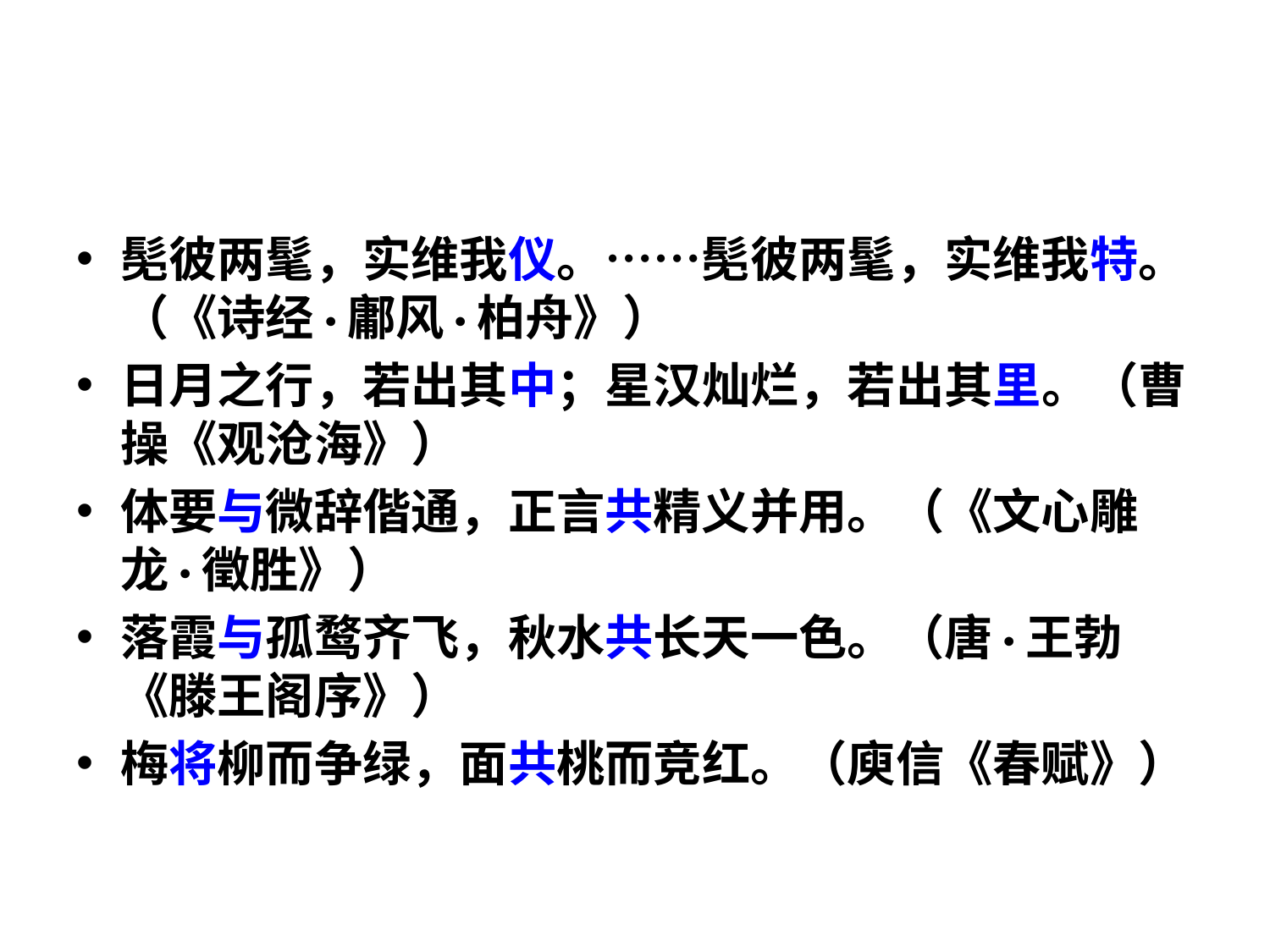

#
髧彼两髦，实维我仪。……髧彼两髦，实维我特。（《诗经·鄘风·柏舟》）
日月之行，若出其中；星汉灿烂，若出其里。（曹操《观沧海》）
体要与微辞偕通，正言共精义并用。（《文心雕龙·徵胜》）
落霞与孤鹜齐飞，秋水共长天一色。（唐·王勃《滕王阁序》）
梅将柳而争绿，面共桃而竞红。（庾信《春赋》）